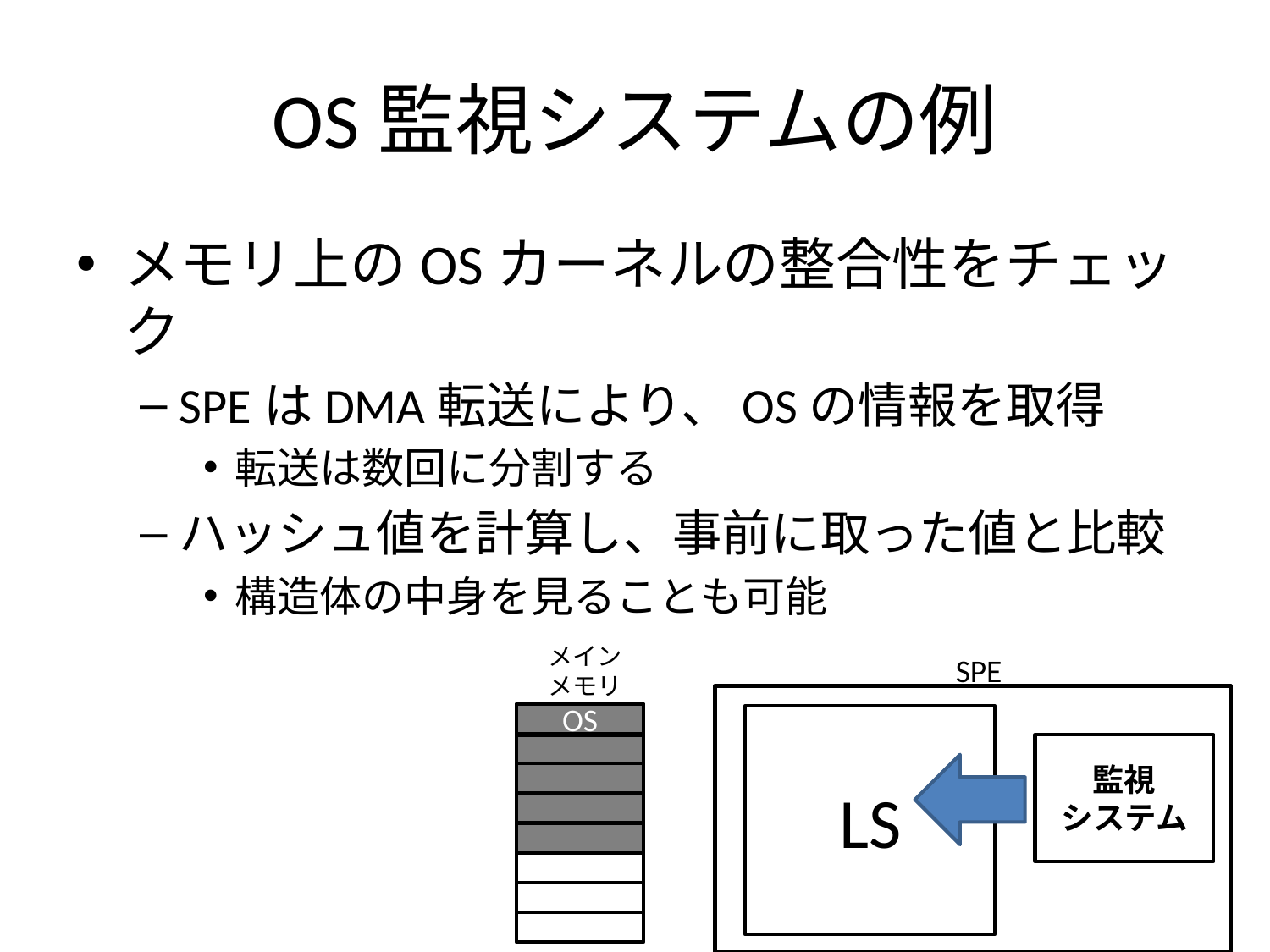

# OS監視システムの例
メモリ上のOSカーネルの整合性をチェック
SPEはDMA転送により、OSの情報を取得
転送は数回に分割する
ハッシュ値を計算し、事前に取った値と比較
構造体の中身を見ることも可能

メイン
メモリ
LS
SPE

OS
LS

監視
システム